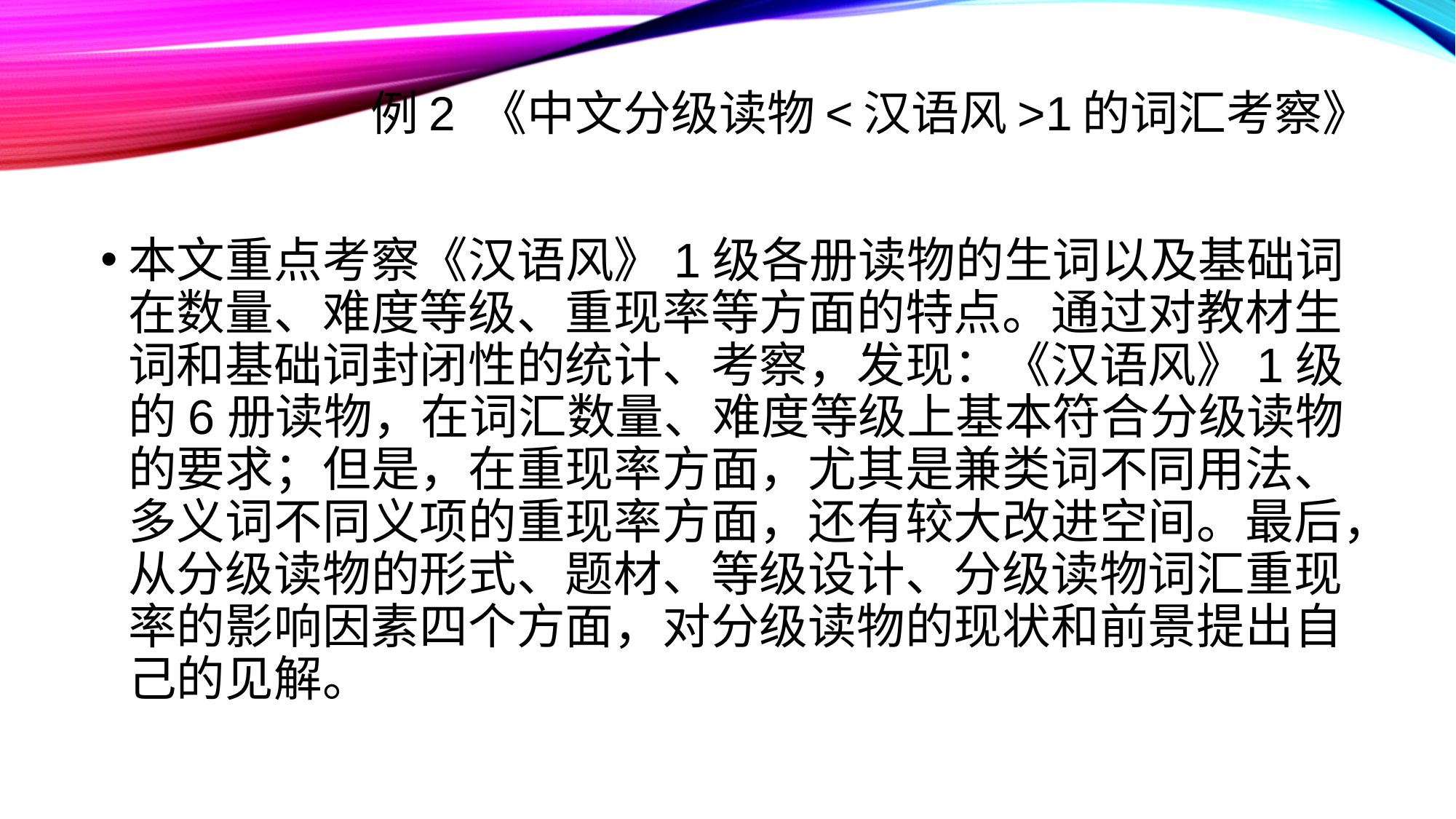

# 例2 《中文分级读物<汉语风>1的词汇考察》
本文重点考察《汉语风》1级各册读物的生词以及基础词在数量、难度等级、重现率等方面的特点。通过对教材生词和基础词封闭性的统计、考察，发现：《汉语风》1级的6册读物，在词汇数量、难度等级上基本符合分级读物的要求；但是，在重现率方面，尤其是兼类词不同用法、多义词不同义项的重现率方面，还有较大改进空间。最后，从分级读物的形式、题材、等级设计、分级读物词汇重现率的影响因素四个方面，对分级读物的现状和前景提出自己的见解。